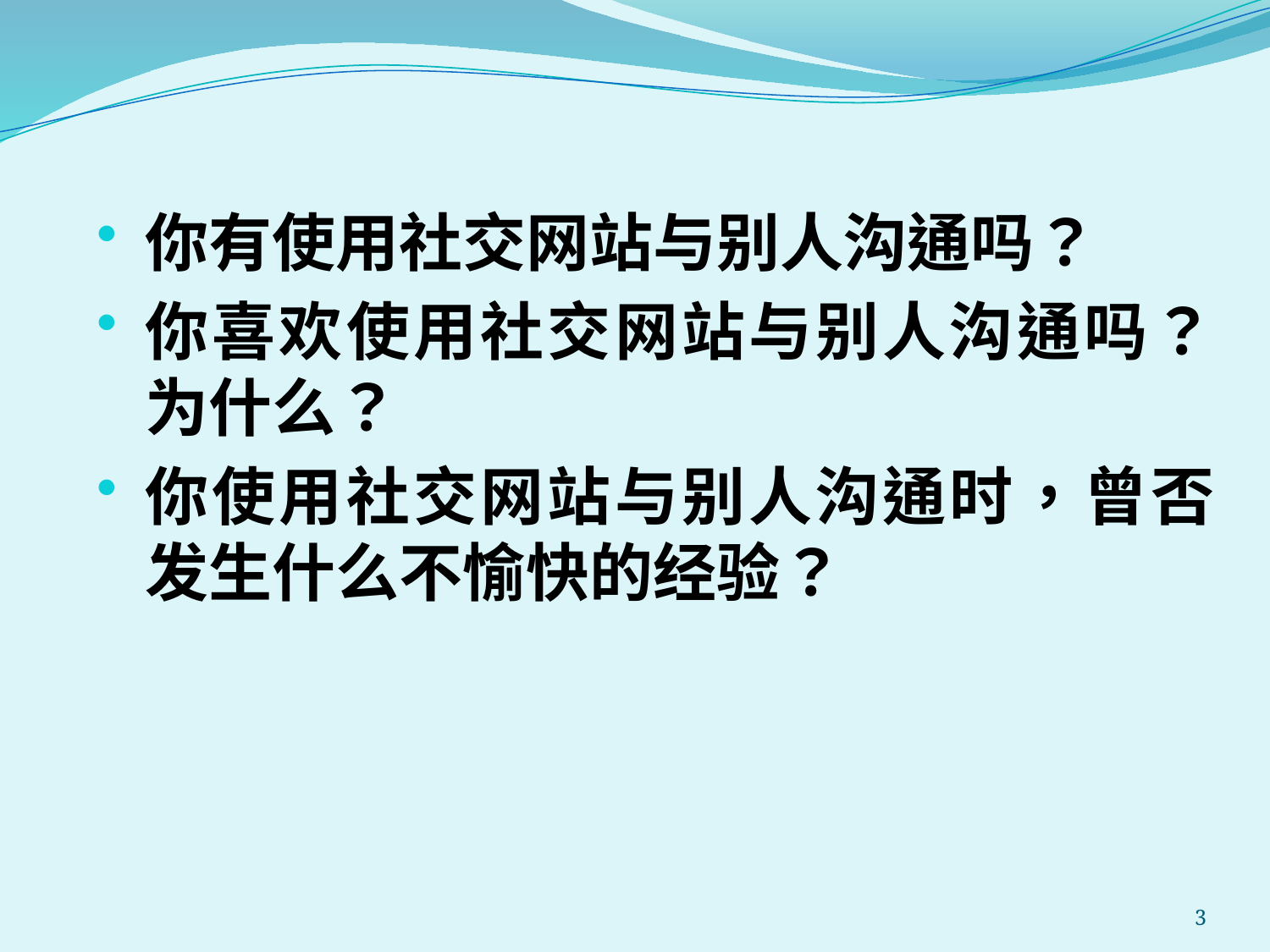

你有使用社交网站与别人沟通吗？
你喜欢使用社交网站与别人沟通吗？为什么？
你使用社交网站与别人沟通时，曾否发生什么不愉快的经验？
3